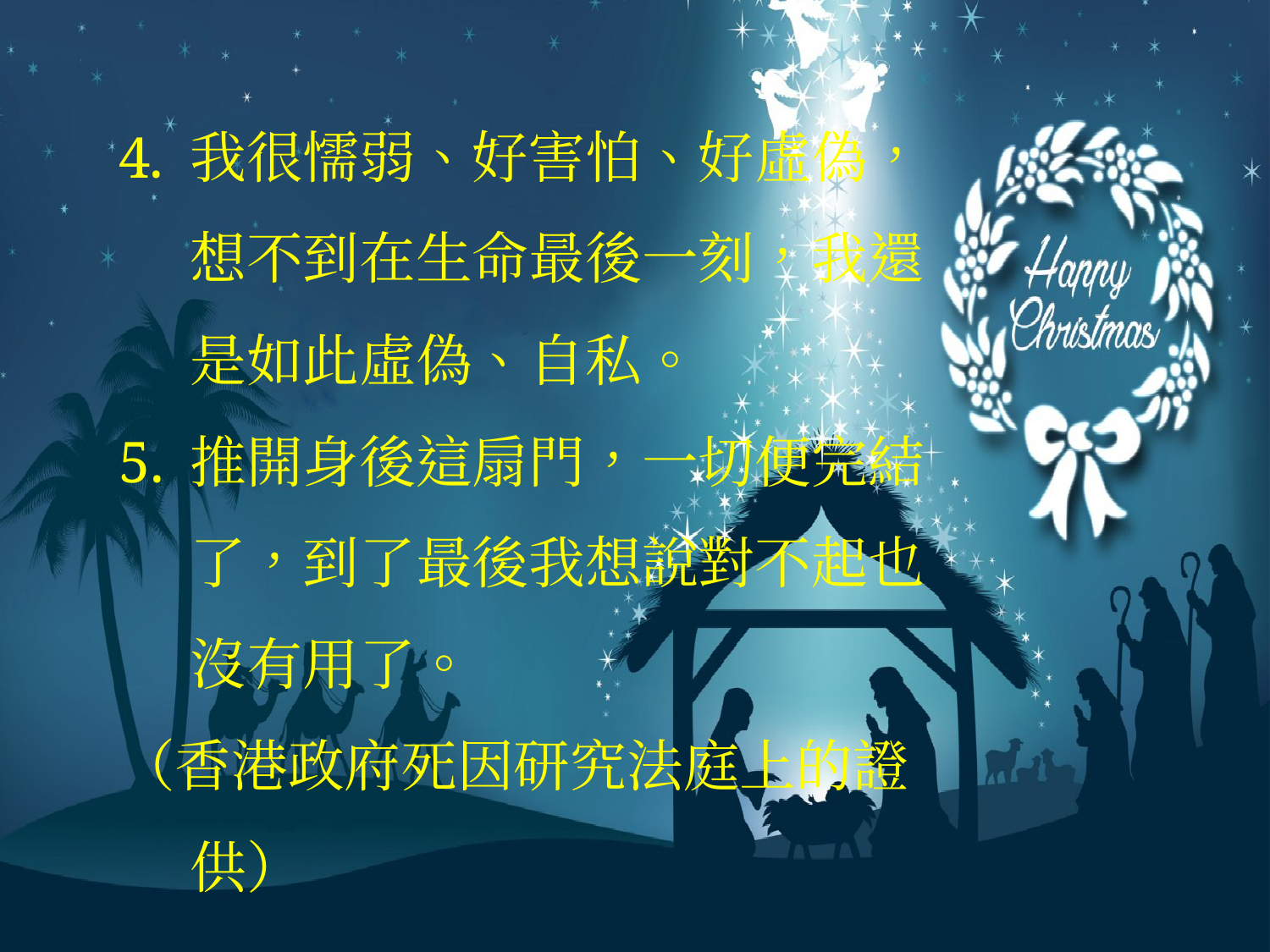

#
我很懦弱、好害怕、好虛偽，想不到在生命最後一刻，我還是如此虛偽、自私。
推開身後這扇門，一切便完結了，到了最後我想說對不起也沒有用了。
（香港政府死因研究法庭上的證供）